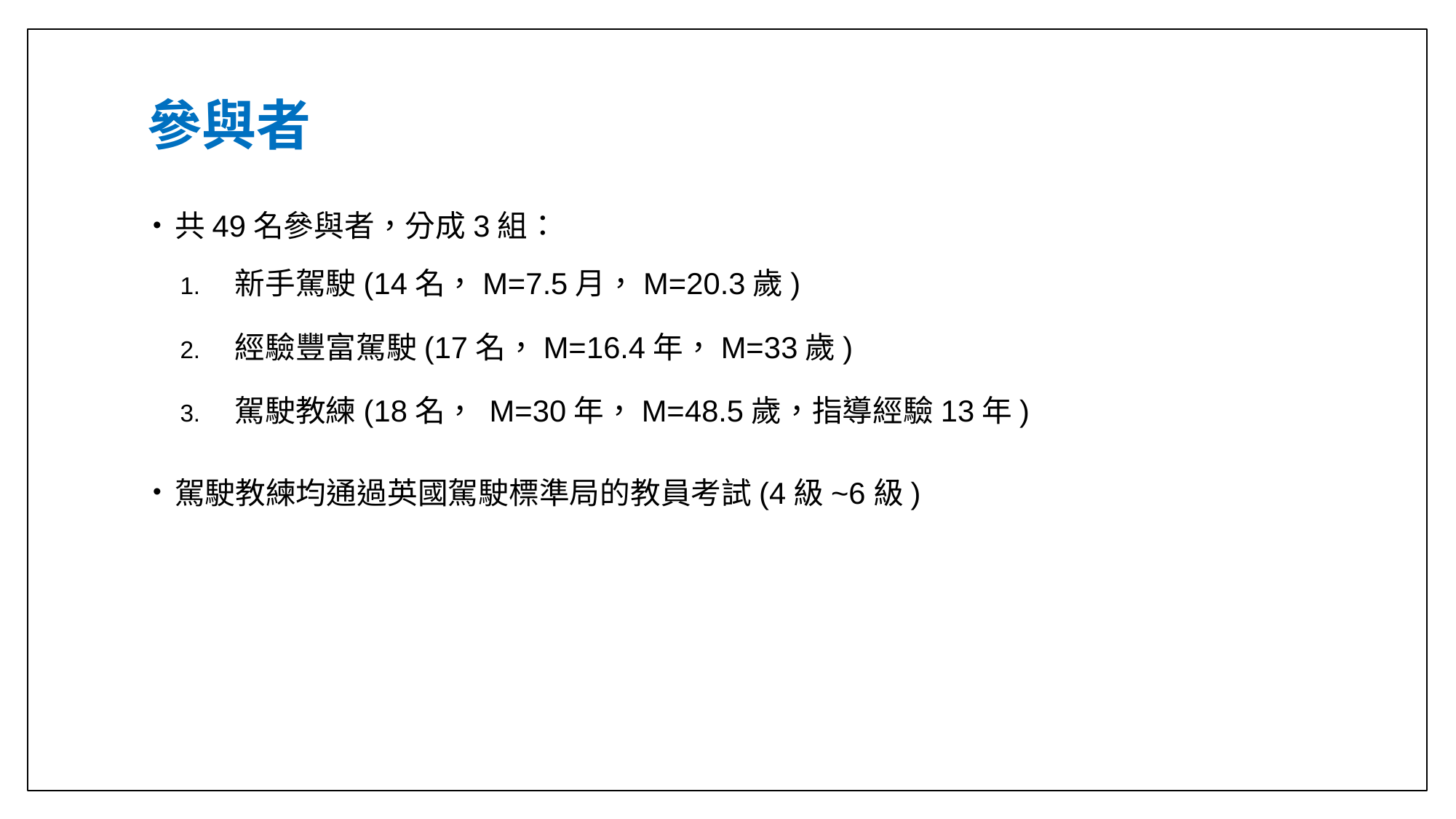

# 參與者
共49名參與者，分成3組：
新手駕駛(14名，M=7.5月，M=20.3歲)
經驗豐富駕駛(17名，M=16.4年，M=33歲)
駕駛教練(18名， M=30年，M=48.5歲，指導經驗13年)
駕駛教練均通過英國駕駛標準局的教員考試(4級~6級)